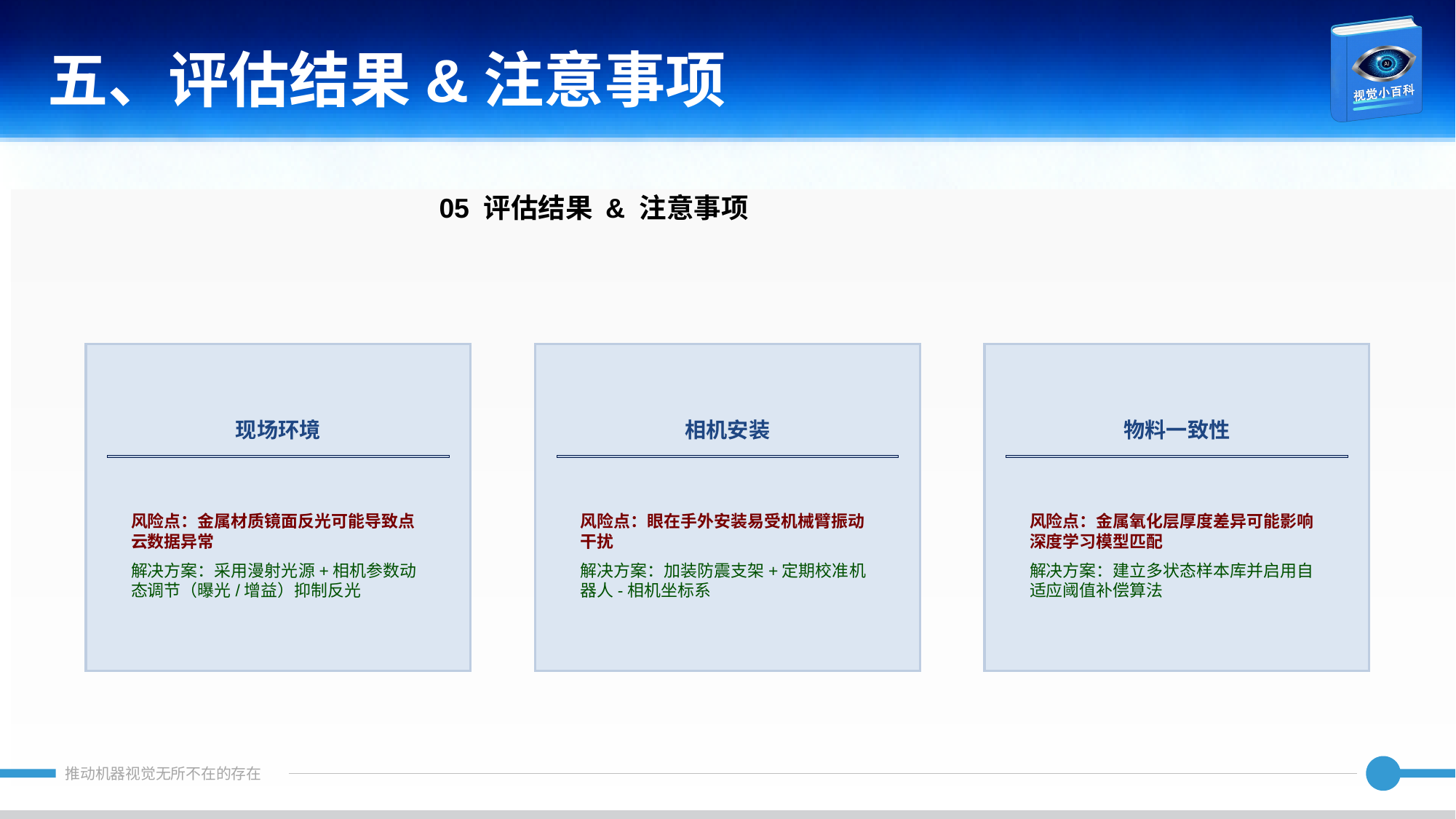

五、评估结果&注意事项

05 评估结果 & 注意事项

现场环境

相机安装

物料一致性

风险点：金属材质镜面反光可能导致点云数据异常
解决方案：采用漫射光源+相机参数动态调节（曝光/增益）抑制反光

风险点：眼在手外安装易受机械臂振动干扰
解决方案：加装防震支架+定期校准机器人-相机坐标系

风险点：金属氧化层厚度差异可能影响深度学习模型匹配
解决方案：建立多状态样本库并启用自适应阈值补偿算法
11